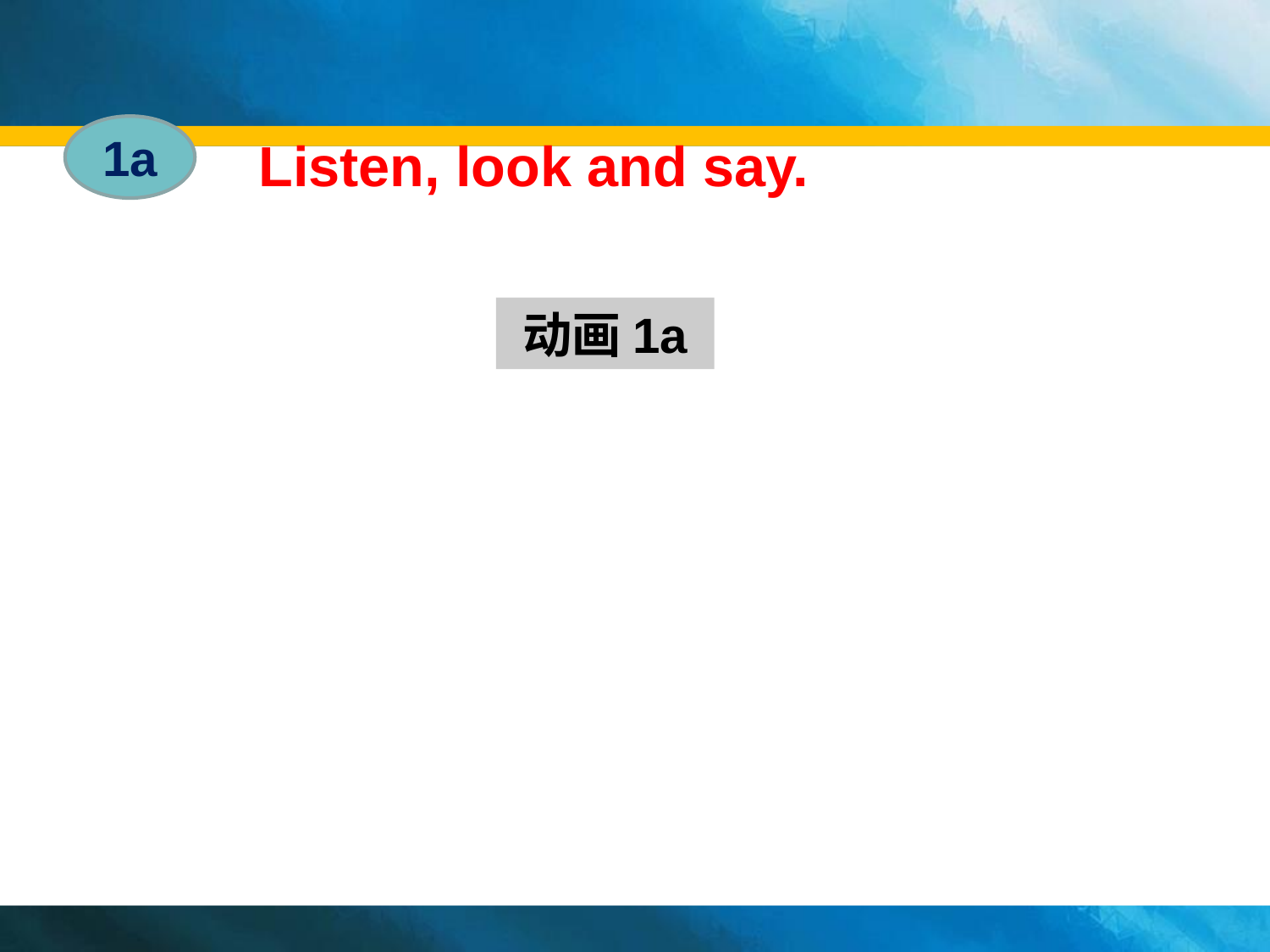

# Listen, look and say.
1a
动画1a